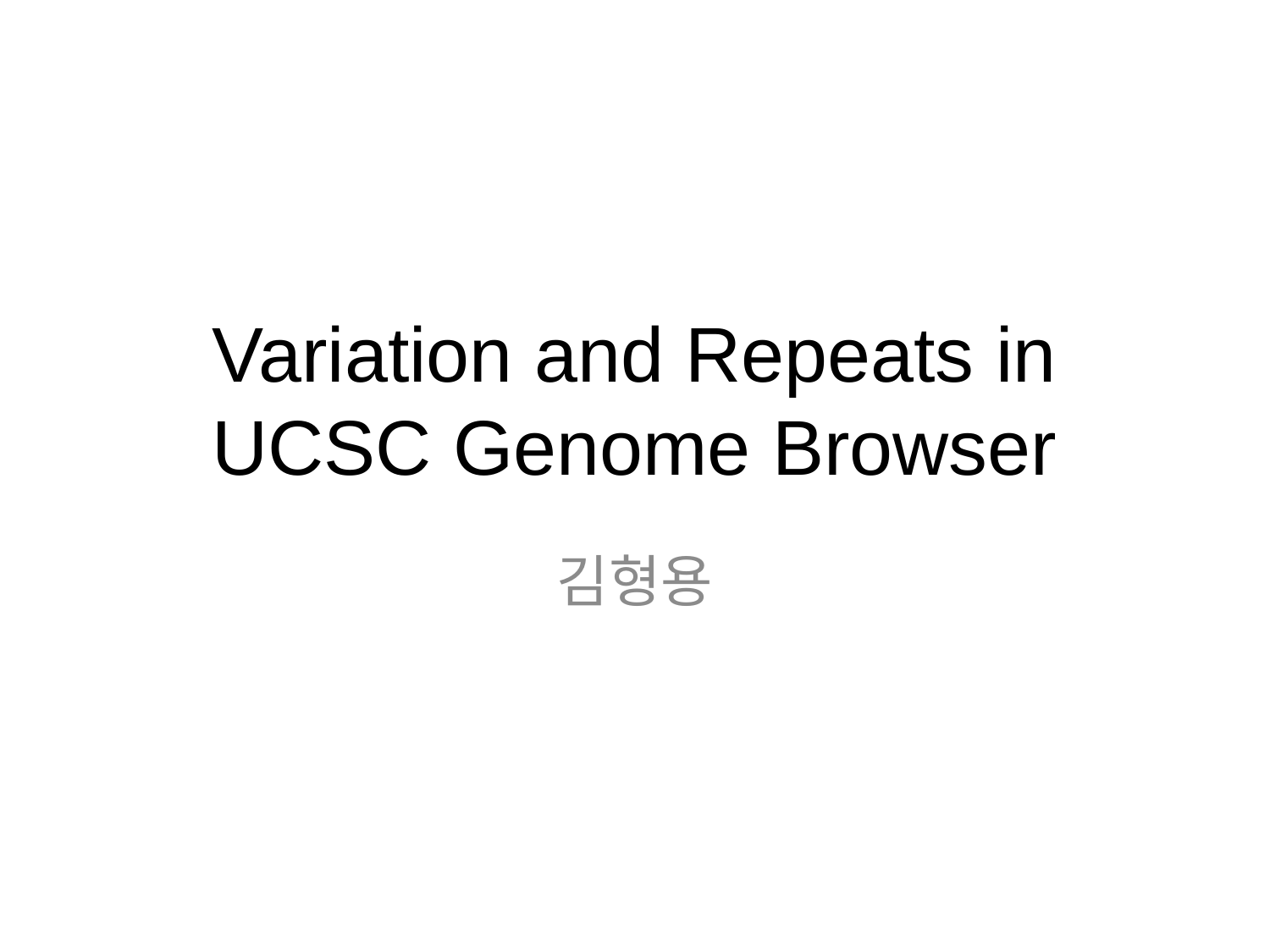

# Variation and Repeats in UCSC Genome Browser
김형용